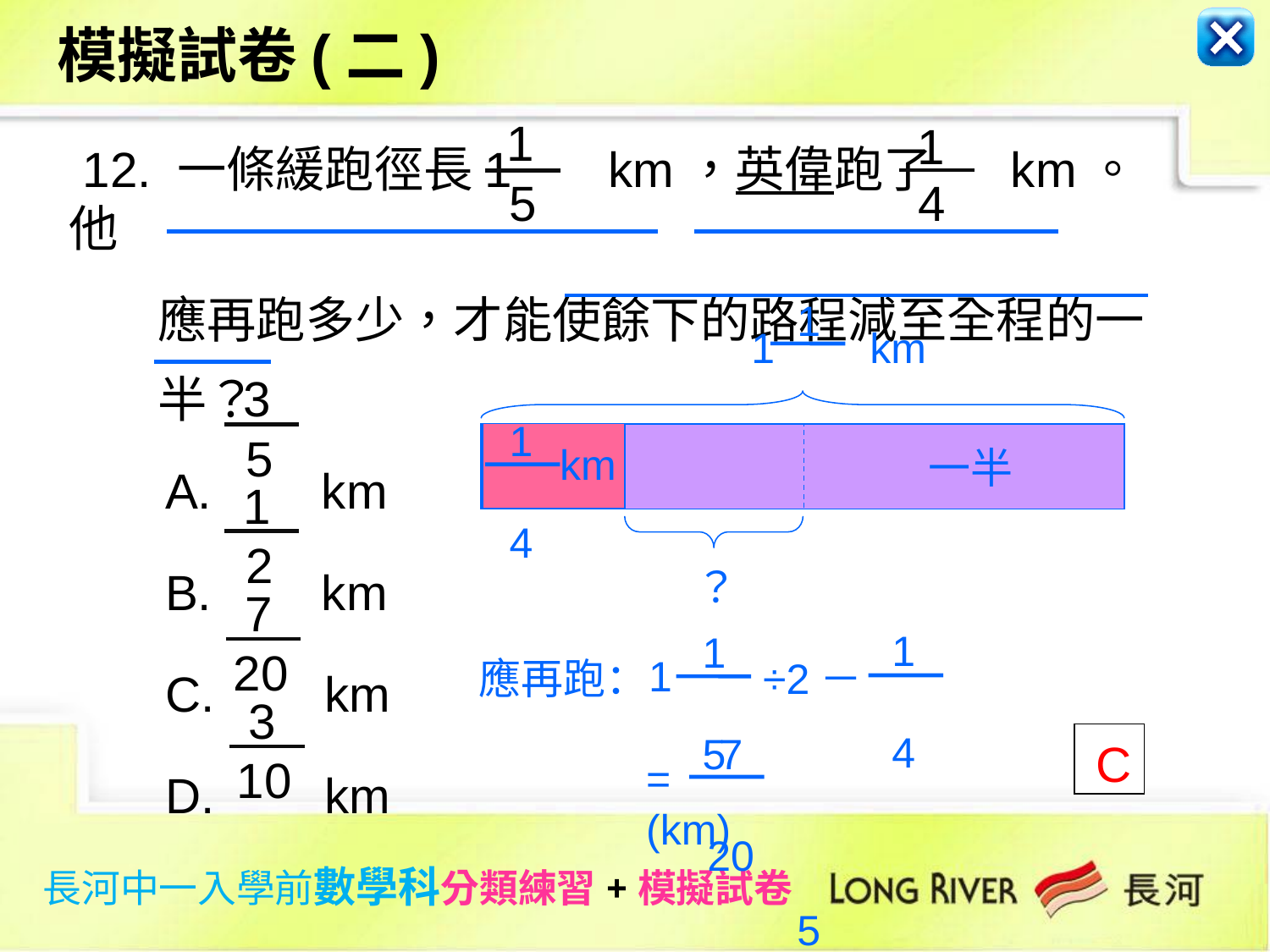

模擬試卷(二)

1
5
1
4
 12. 一條緩跑徑長1       km，英偉跑了      km。他
       應再跑多少，才能使餘下的路程減至全程的一
       半？
       A.        km
       B.        km
       C.        km
       D.        km
1                                5

1        km

3
5
1   4

km

一半

1
2
？
7
20
1   4

1   5

1
  應再跑：           ÷2－
3
10
 7   20

= 　　(km)

 C